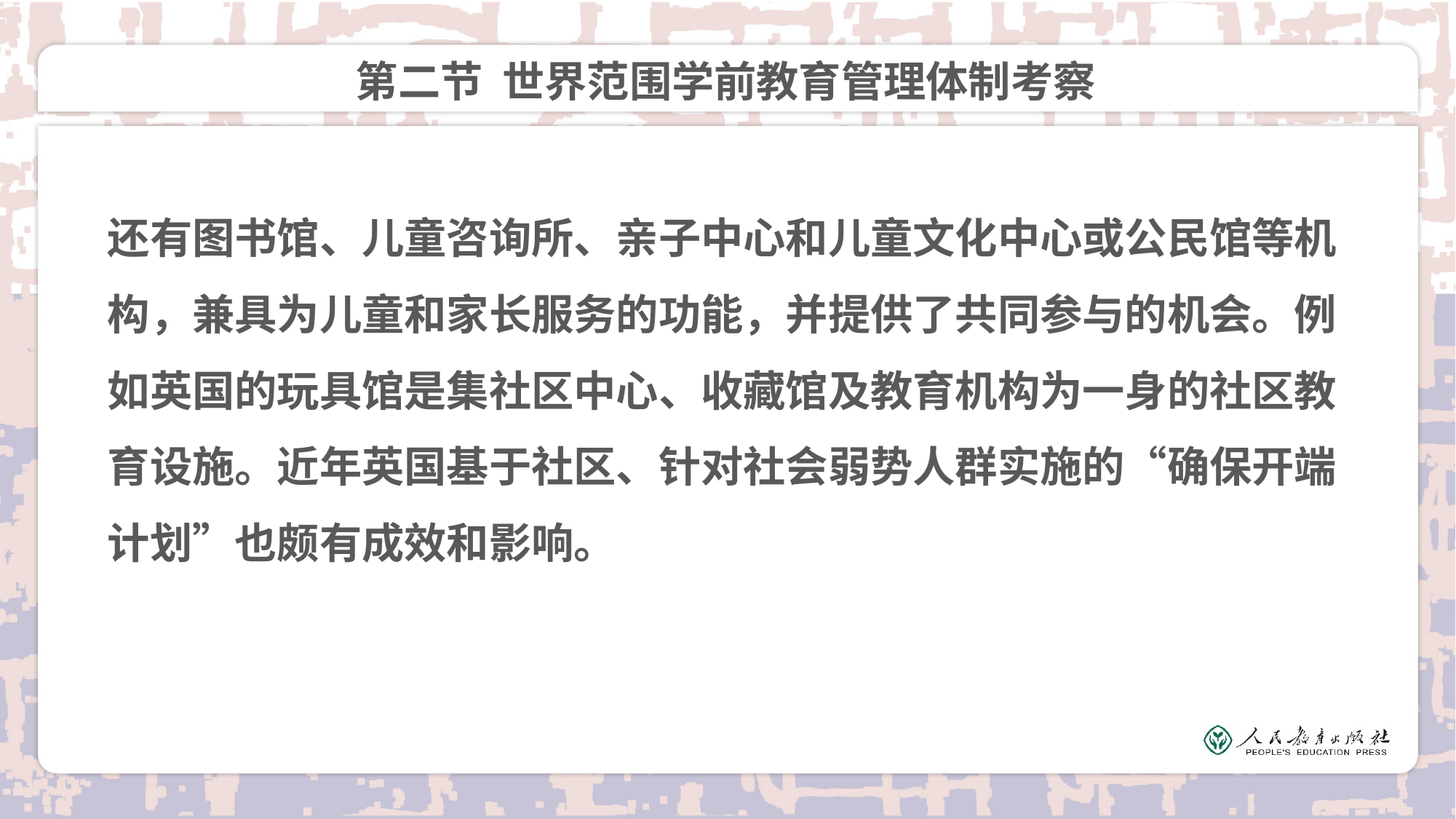

# 第二节  世界范围学前教育管理体制考察
还有图书馆、儿童咨询所、亲子中心和儿童文化中心或公民馆等机构，兼具为儿童和家长服务的功能，并提供了共同参与的机会。例如英国的玩具馆是集社区中心、收藏馆及教育机构为一身的社区教育设施。近年英国基于社区、针对社会弱势人群实施的“确保开端计划”也颇有成效和影响。